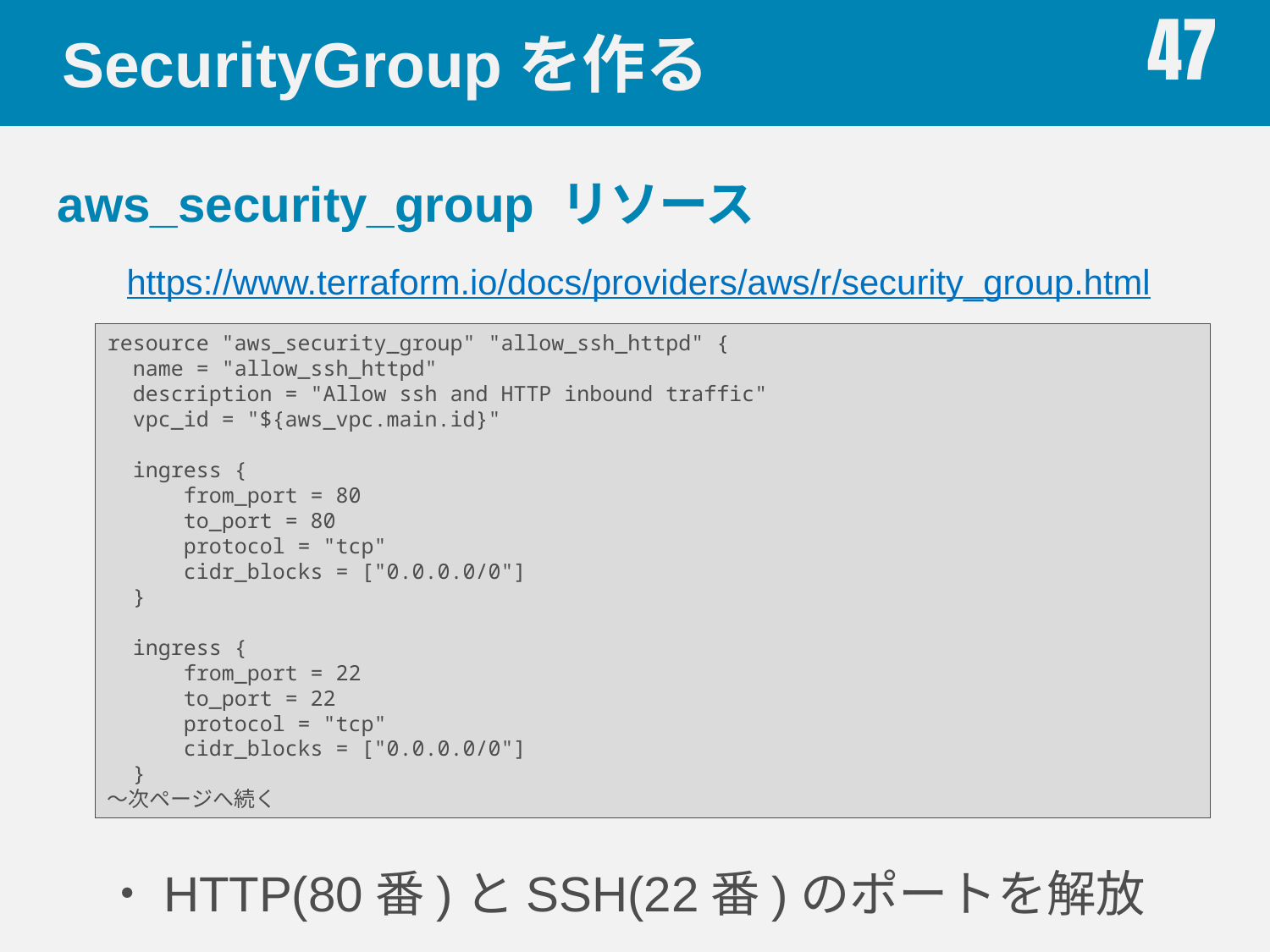

# SecurityGroupを作る
 47
aws_security_group リソース
https://www.terraform.io/docs/providers/aws/r/security_group.html
resource "aws_security_group" "allow_ssh_httpd" {
  name = "allow_ssh_httpd"
  description = "Allow ssh and HTTP inbound traffic"
  vpc_id = "${aws_vpc.main.id}"

  ingress {
      from_port = 80
      to_port = 80
      protocol = "tcp"
      cidr_blocks = ["0.0.0.0/0"]
  }

  ingress {
      from_port = 22
      to_port = 22
      protocol = "tcp"
      cidr_blocks = ["0.0.0.0/0"]
  }
～次ページへ続く
・HTTP(80番)とSSH(22番)のポートを解放